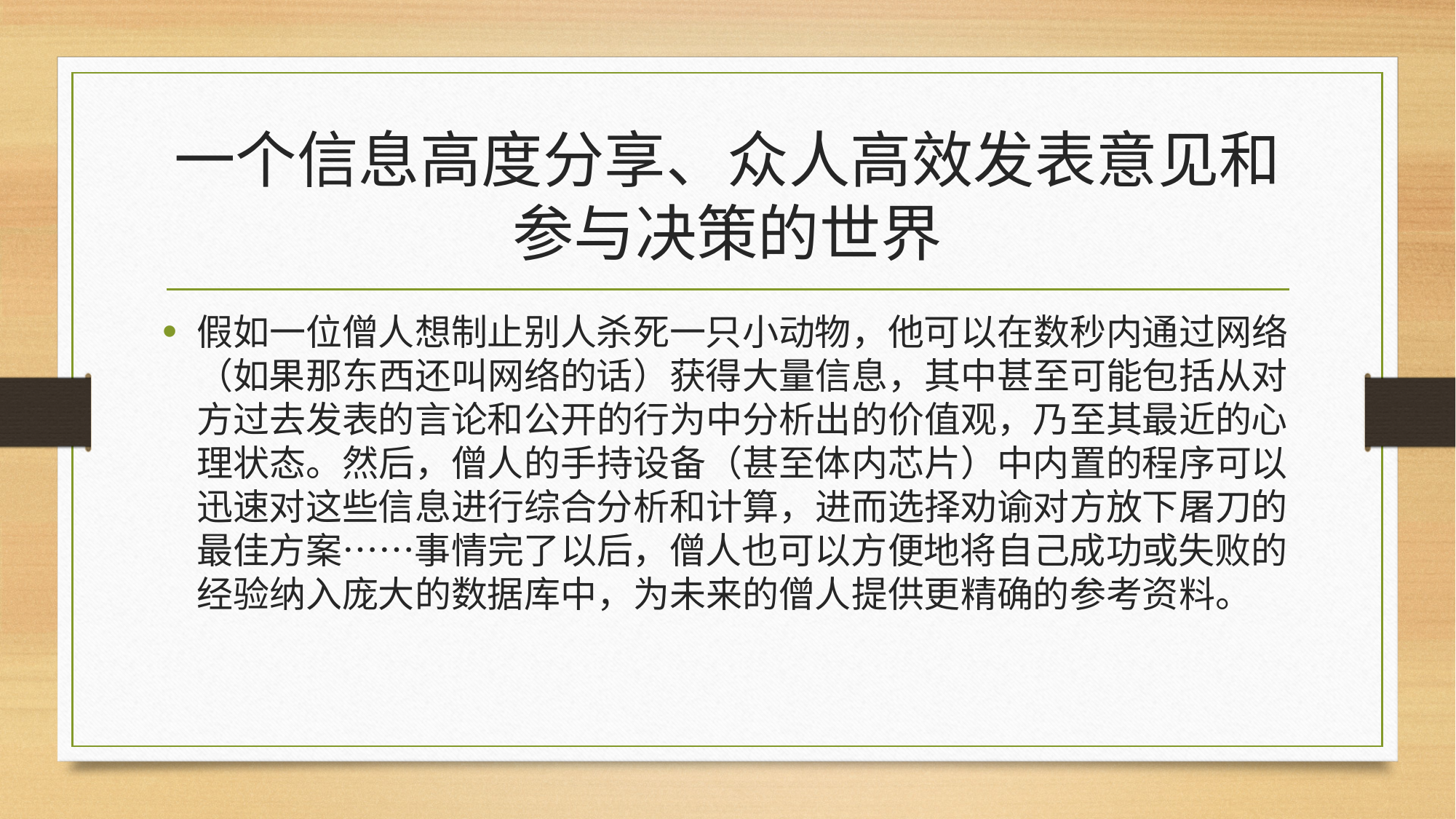

# 一个信息高度分享、众人高效发表意见和参与决策的世界
假如一位僧人想制止别人杀死一只小动物，他可以在数秒内通过网络（如果那东西还叫网络的话）获得大量信息，其中甚至可能包括从对方过去发表的言论和公开的行为中分析出的价值观，乃至其最近的心理状态。然后，僧人的手持设备（甚至体内芯片）中内置的程序可以迅速对这些信息进行综合分析和计算，进而选择劝谕对方放下屠刀的最佳方案……事情完了以后，僧人也可以方便地将自己成功或失败的经验纳入庞大的数据库中，为未来的僧人提供更精确的参考资料。